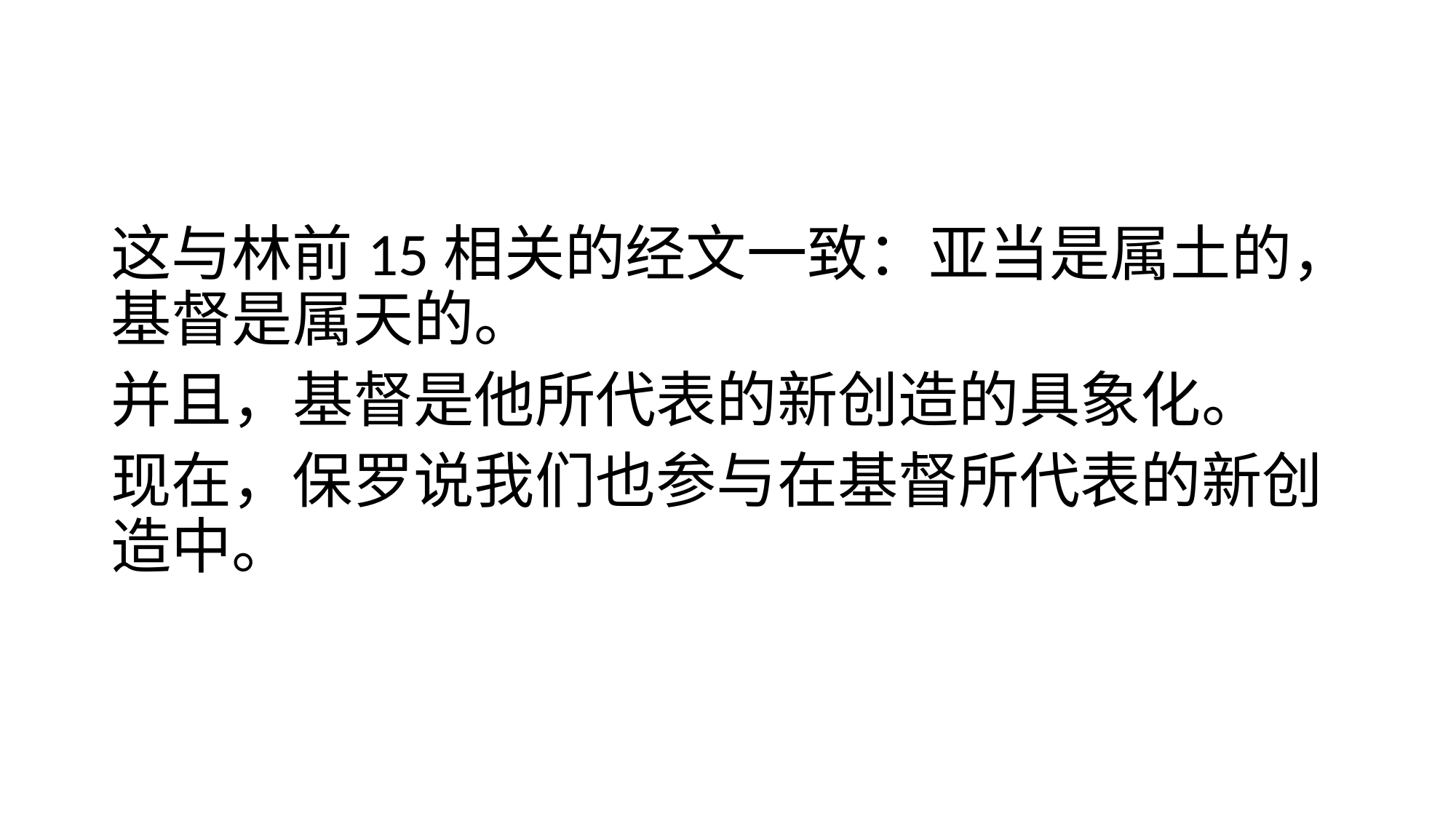

#
这与林前15相关的经文一致：亚当是属土的，基督是属天的。
并且，基督是他所代表的新创造的具象化。
现在，保罗说我们也参与在基督所代表的新创造中。